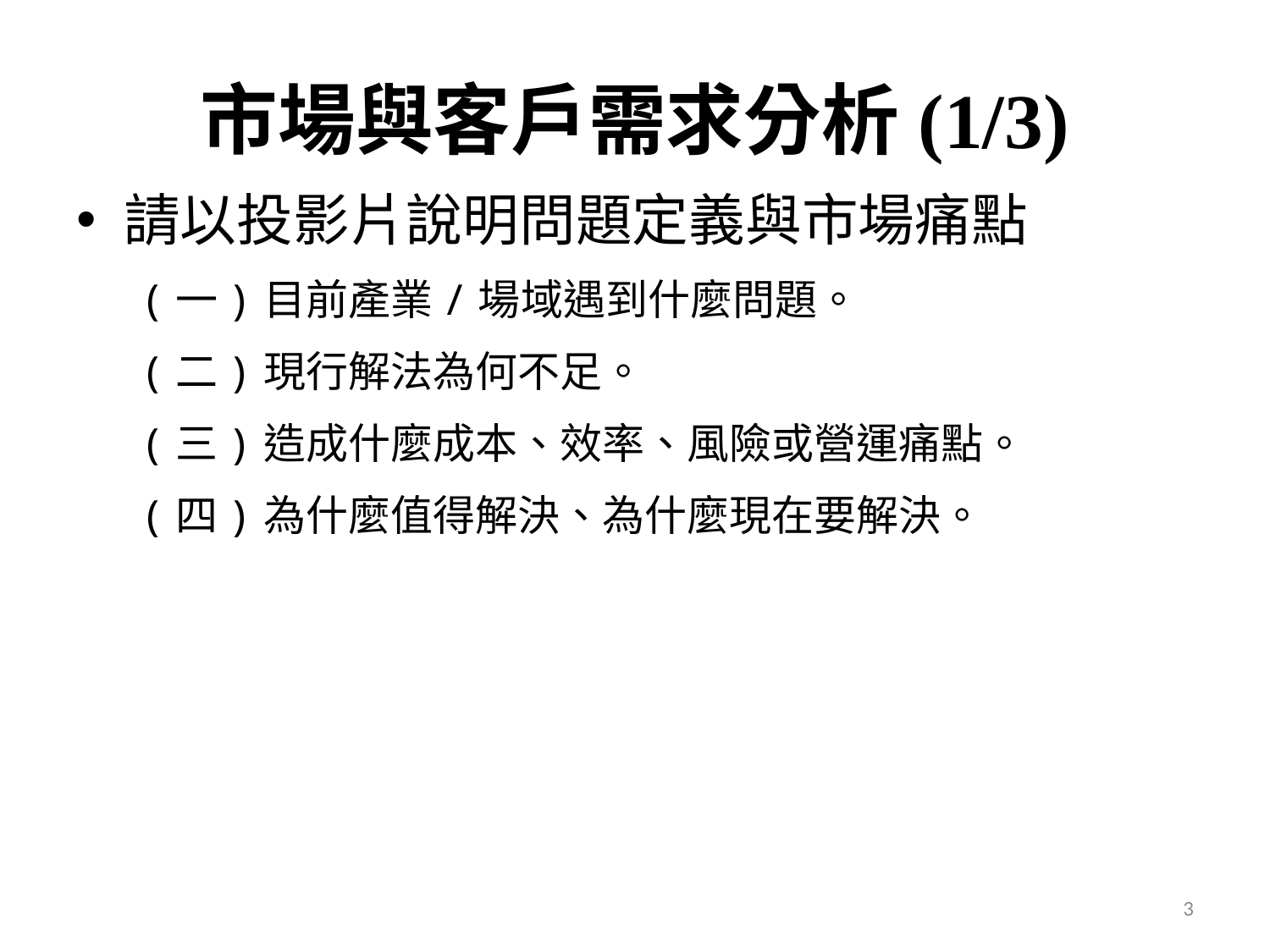

# 市場與客戶需求分析(1/3)
請以投影片說明問題定義與市場痛點
(一)目前產業/場域遇到什麼問題。
(二)現行解法為何不足。
(三)造成什麼成本、效率、風險或營運痛點。
(四)為什麼值得解決、為什麼現在要解決。

3